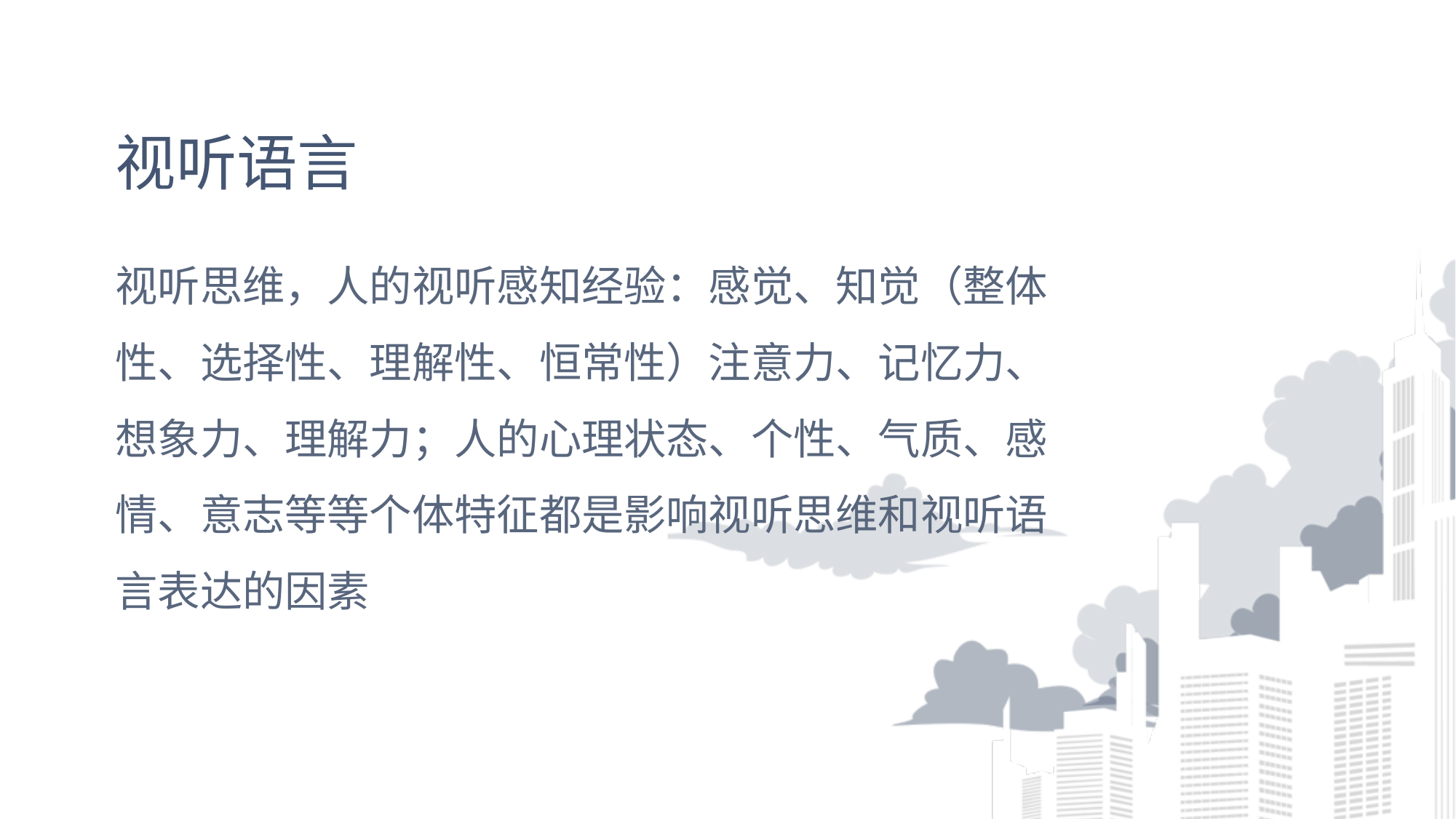

# 视听语言
视听思维，人的视听感知经验：感觉、知觉（整体性、选择性、理解性、恒常性）注意力、记忆力、想象力、理解力；人的心理状态、个性、气质、感情、意志等等个体特征都是影响视听思维和视听语言表达的因素